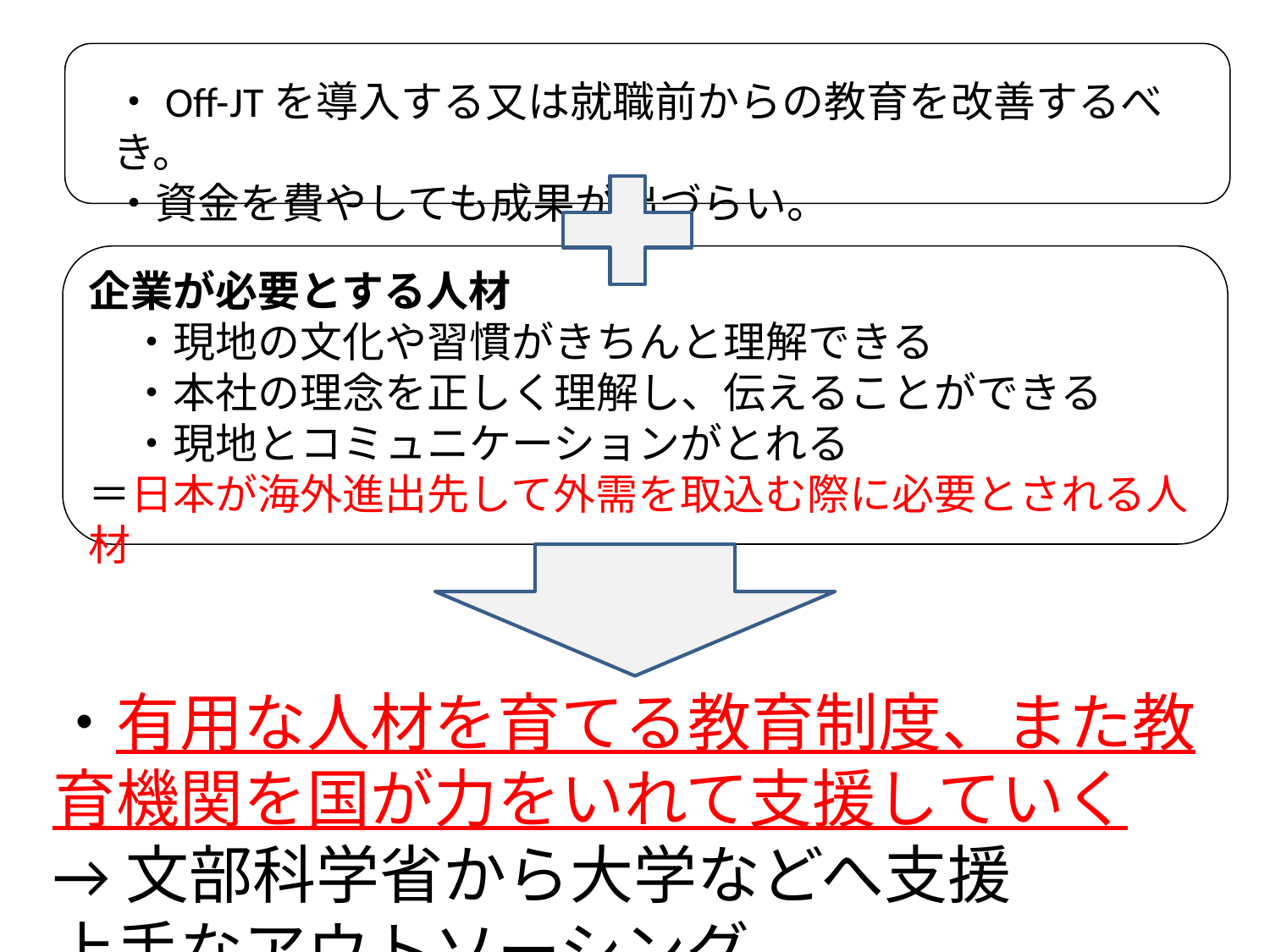

・Off-JTを導入する又は就職前からの教育を改善するべき。
・資金を費やしても成果が出づらい。

企業が必要とする人材
　・現地の文化や習慣がきちんと理解できる
　・本社の理念を正しく理解し、伝えることができる
　・現地とコミュニケーションがとれる
＝日本が海外進出先して外需を取込む際に必要とされる人材

・有用な人材を育てる教育制度、また教育機関を国が力をいれて支援していく
→文部科学省から大学などへ支援
上手なアウトソーシング